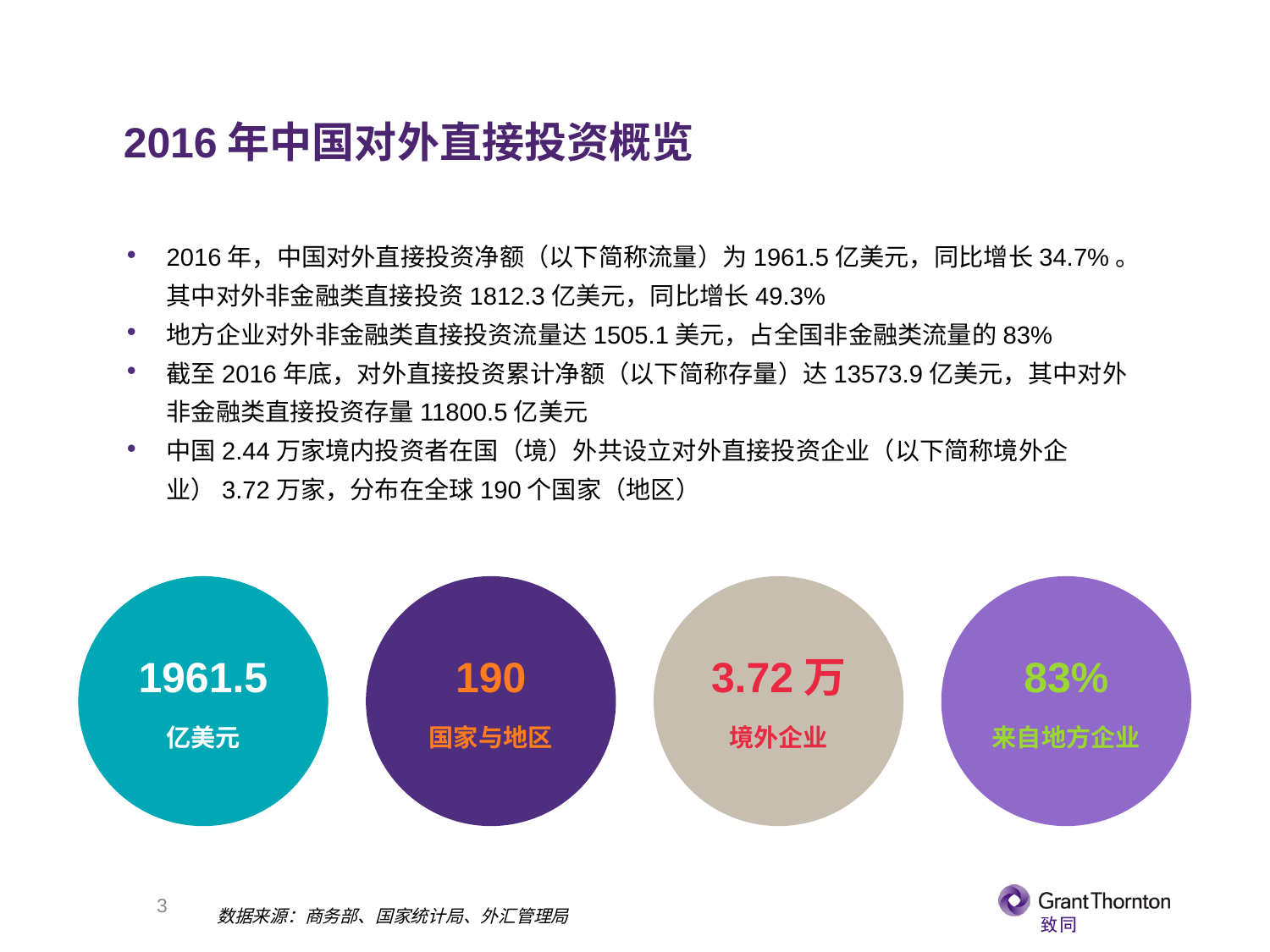

2016年中国对外直接投资概览
2016年，中国对外直接投资净额（以下简称流量）为1961.5亿美元，同比增长34.7%。其中对外非金融类直接投资1812.3亿美元，同比增长49.3%
地方企业对外非金融类直接投资流量达1505.1美元，占全国非金融类流量的83%
截至2016年底，对外直接投资累计净额（以下简称存量）达13573.9亿美元，其中对外非金融类直接投资存量11800.5亿美元
中国2.44万家境内投资者在国（境）外共设立对外直接投资企业（以下简称境外企业）3.72万家，分布在全球190个国家（地区）
1961.5

亿美元
190

国家与地区
3.72万

境外企业
83%

来自地方企业
3
数据来源：商务部、国家统计局、外汇管理局